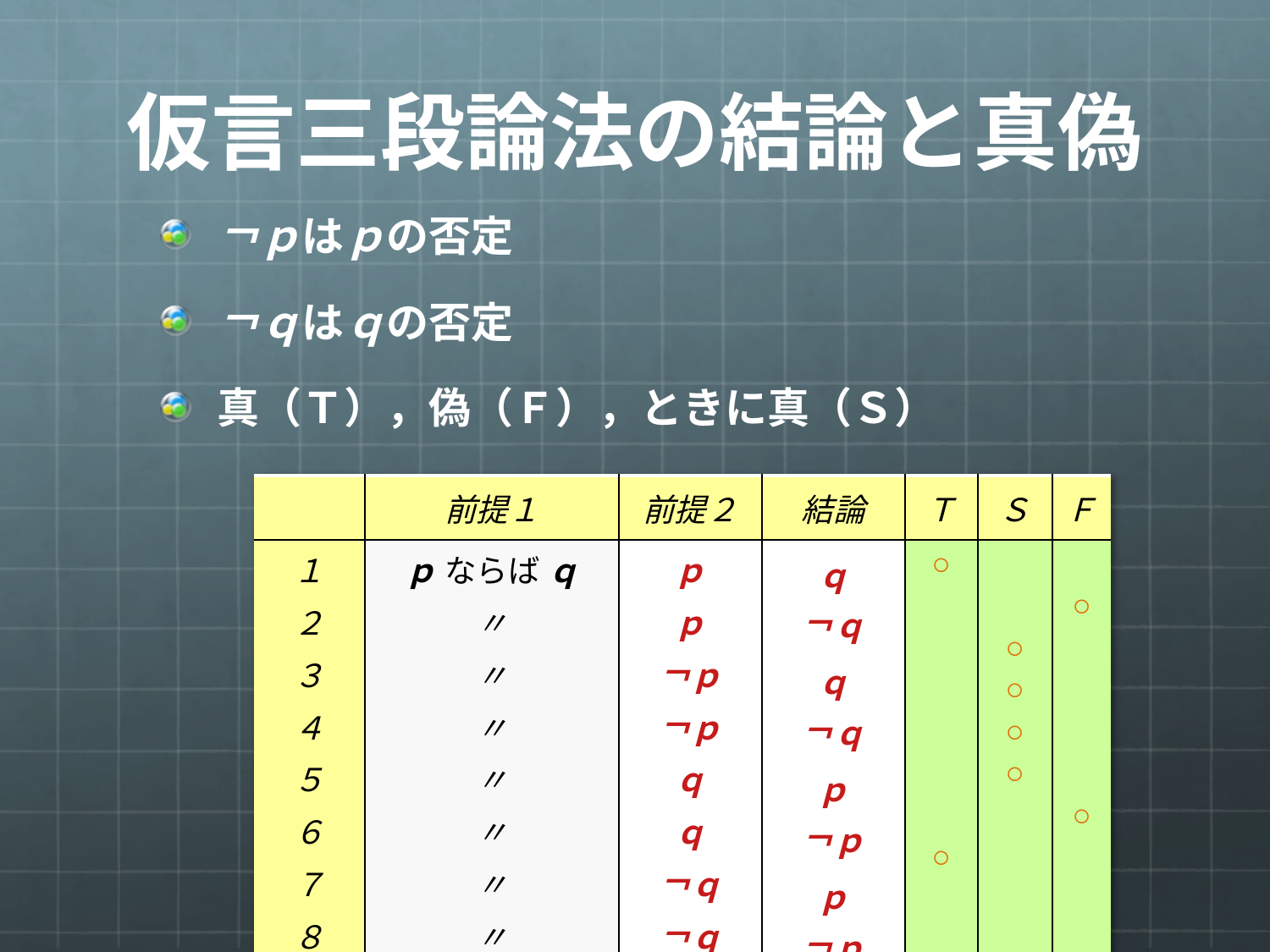

# 仮言三段論法の結論と真偽
￢ｐはｐの否定
￢ｑはｑの否定
真（Ｔ），偽（Ｆ），ときに真（Ｓ）
|  | 前提１ | 前提２ | 結論 | Ｔ | Ｓ | Ｆ |
| --- | --- | --- | --- | --- | --- | --- |
| １ ２ ３ ４ ５ ６ ７ ８ | ｐ ならば ｑ 〃 〃 〃 〃 〃 〃 〃 | ｐ ｐ ￢ｐ ￢ｐ ｑ ｑ ￢ｑ ￢ｑ | ｑ ￢ｑ ｑ ￢ｑ ｐ ￢ｐ ｐ ￢ｐ | ○ ○ | ○ ○ ○ ○ | ○ ○ |